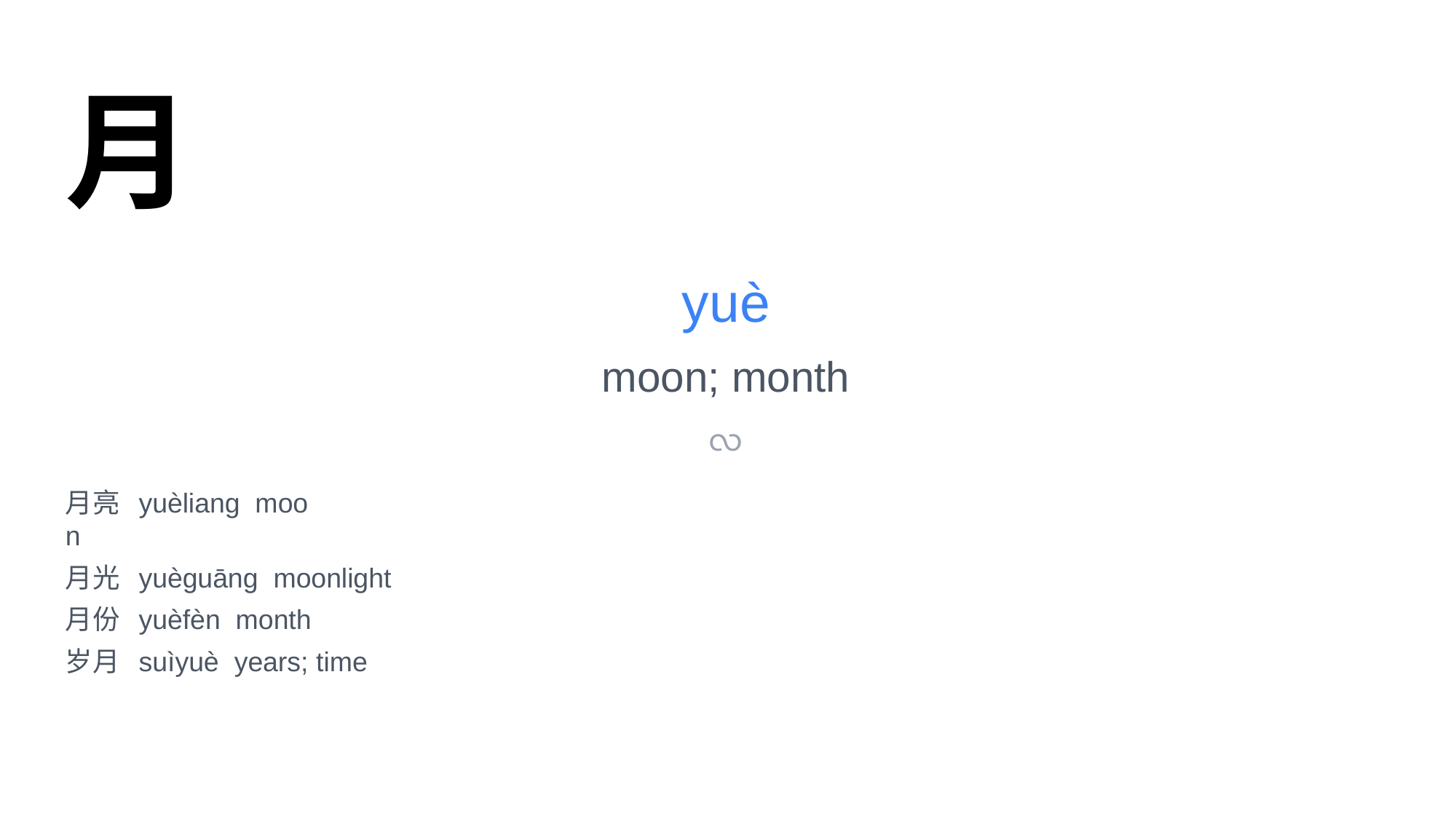

月
yuè
moon; month
လ
月亮  yuèliang  moo
n
月光  yuèguāng  moonlight
月份  yuèfèn  month
岁月  suìyuè  years; time